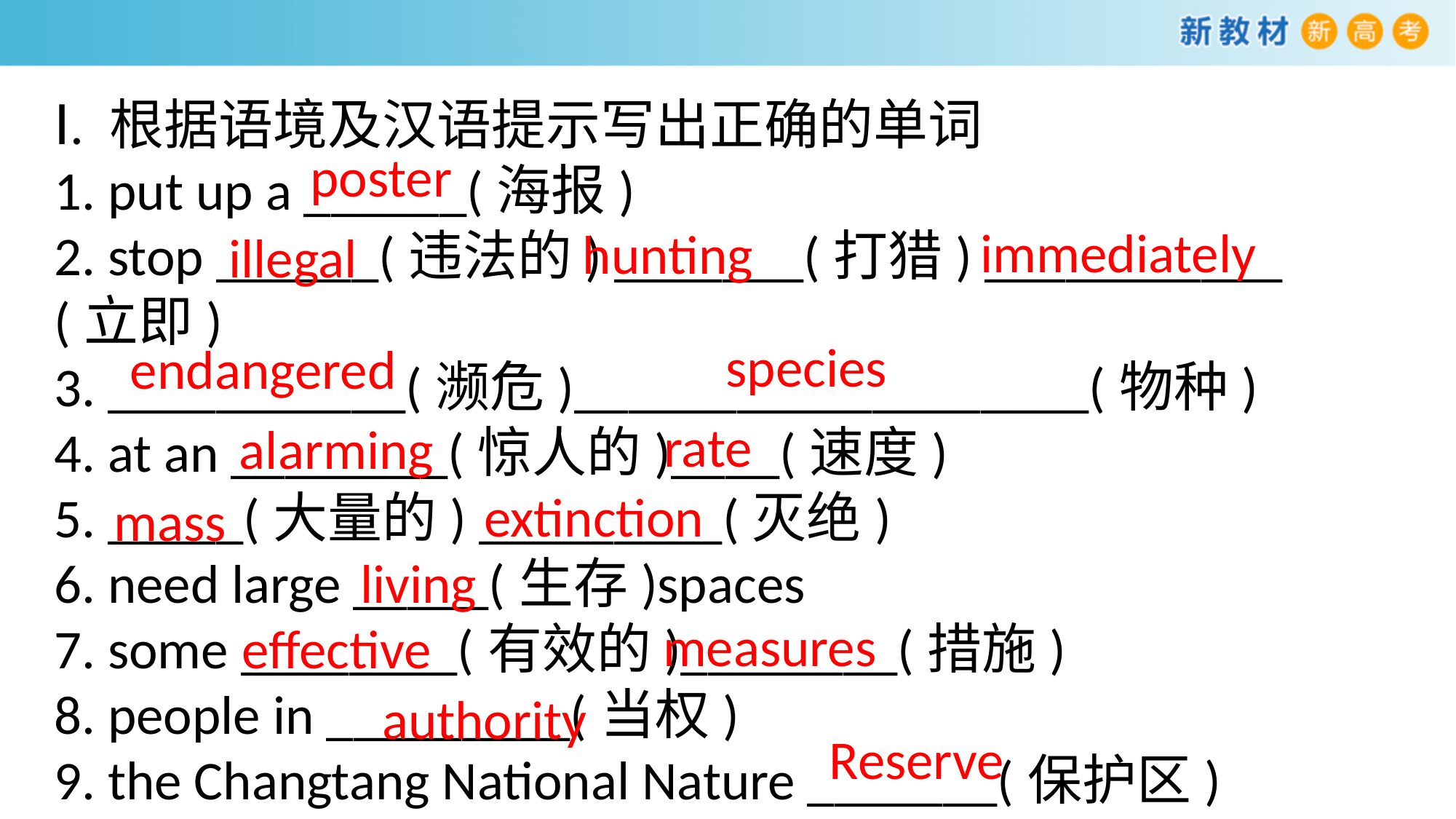

Ⅰ. 根据语境及汉语提示写出正确的单词
1. put up a ______(海报)
2. stop ______(违法的) _______(打猎) ___________  (立即)
3. ___________(濒危)___________________(物种)
4. at an ________(惊人的)____(速度)
5. _____(大量的) _________(灭绝)
6. need large _____(生存)spaces
7. some ________(有效的)________(措施)
8. people in _________(当权)
9. the Changtang National Nature _______(保护区)

poster
immediately
hunting
illegal
species
endangered
rate
alarming
extinction
mass
living
measures
effective
authority
Reserve